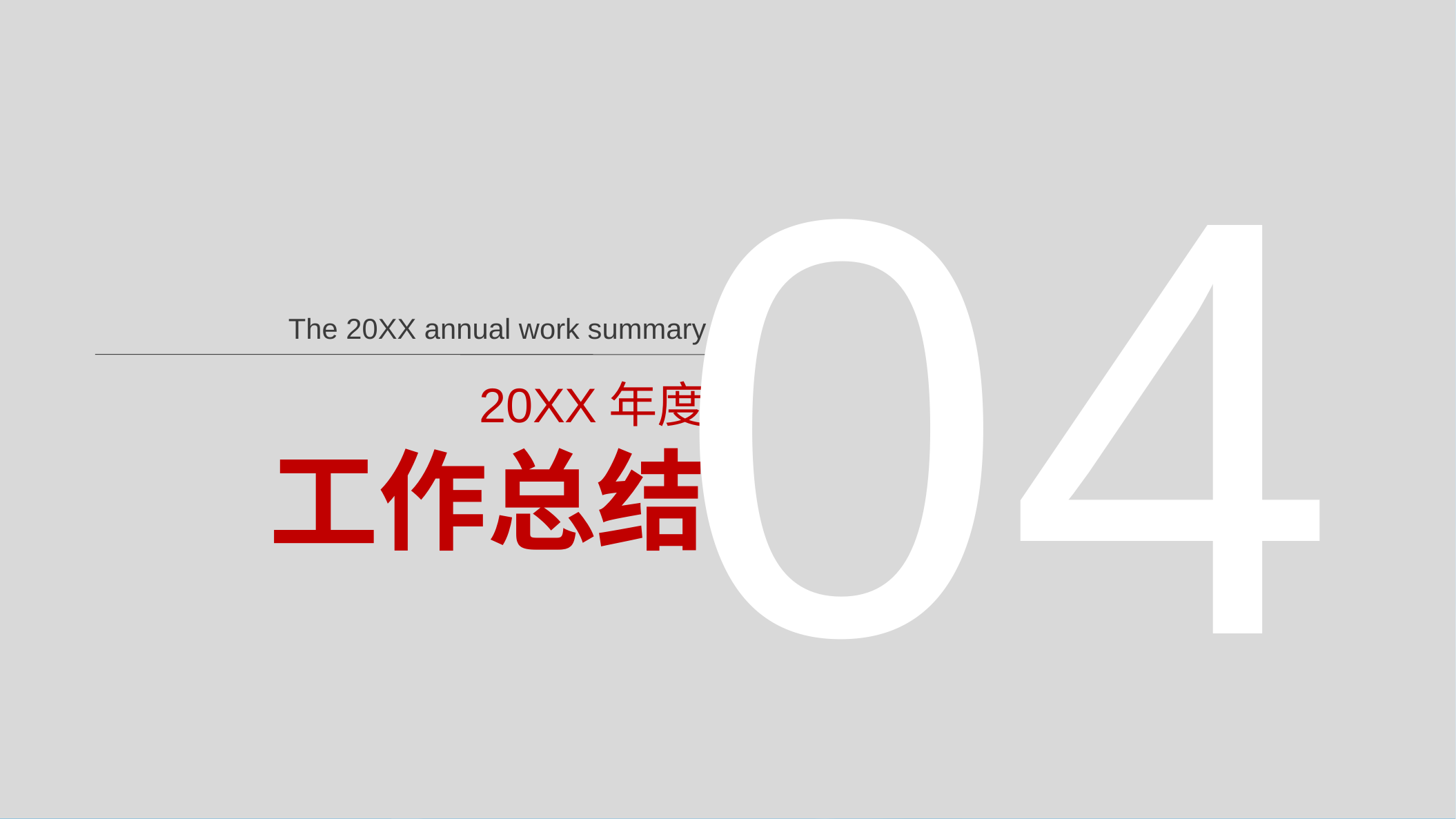

04
The 20XX annual work summary

20XX年度
工作总结